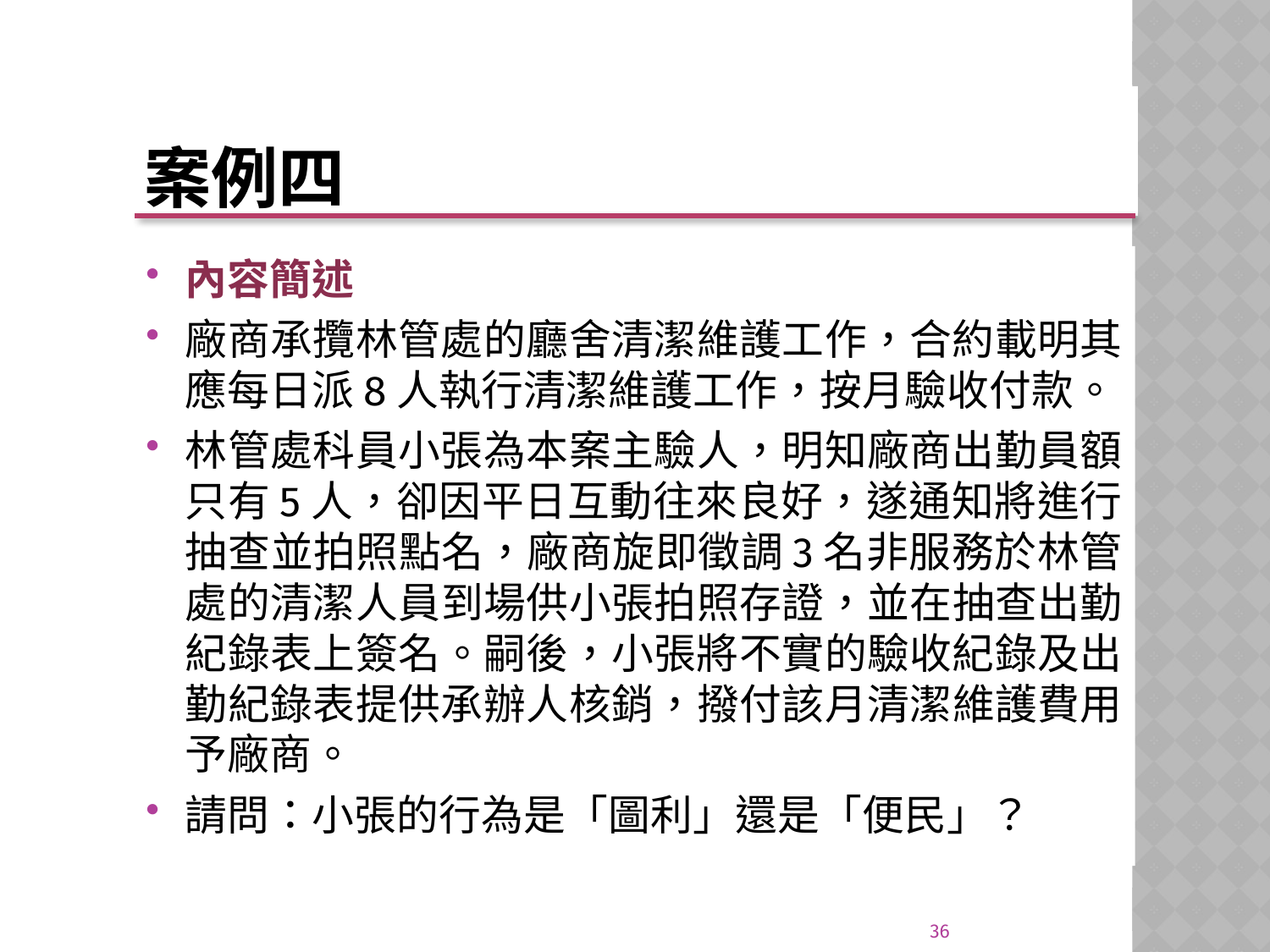

# 案例四
內容簡述
廠商承攬林管處的廳舍清潔維護工作，合約載明其應每日派8人執行清潔維護工作，按月驗收付款。
林管處科員小張為本案主驗人，明知廠商出勤員額只有5人，卻因平日互動往來良好，遂通知將進行抽查並拍照點名，廠商旋即徵調3名非服務於林管處的清潔人員到場供小張拍照存證，並在抽查出勤紀錄表上簽名。嗣後，小張將不實的驗收紀錄及出勤紀錄表提供承辦人核銷，撥付該月清潔維護費用予廠商。
請問：小張的行為是「圖利」還是「便民」？

36